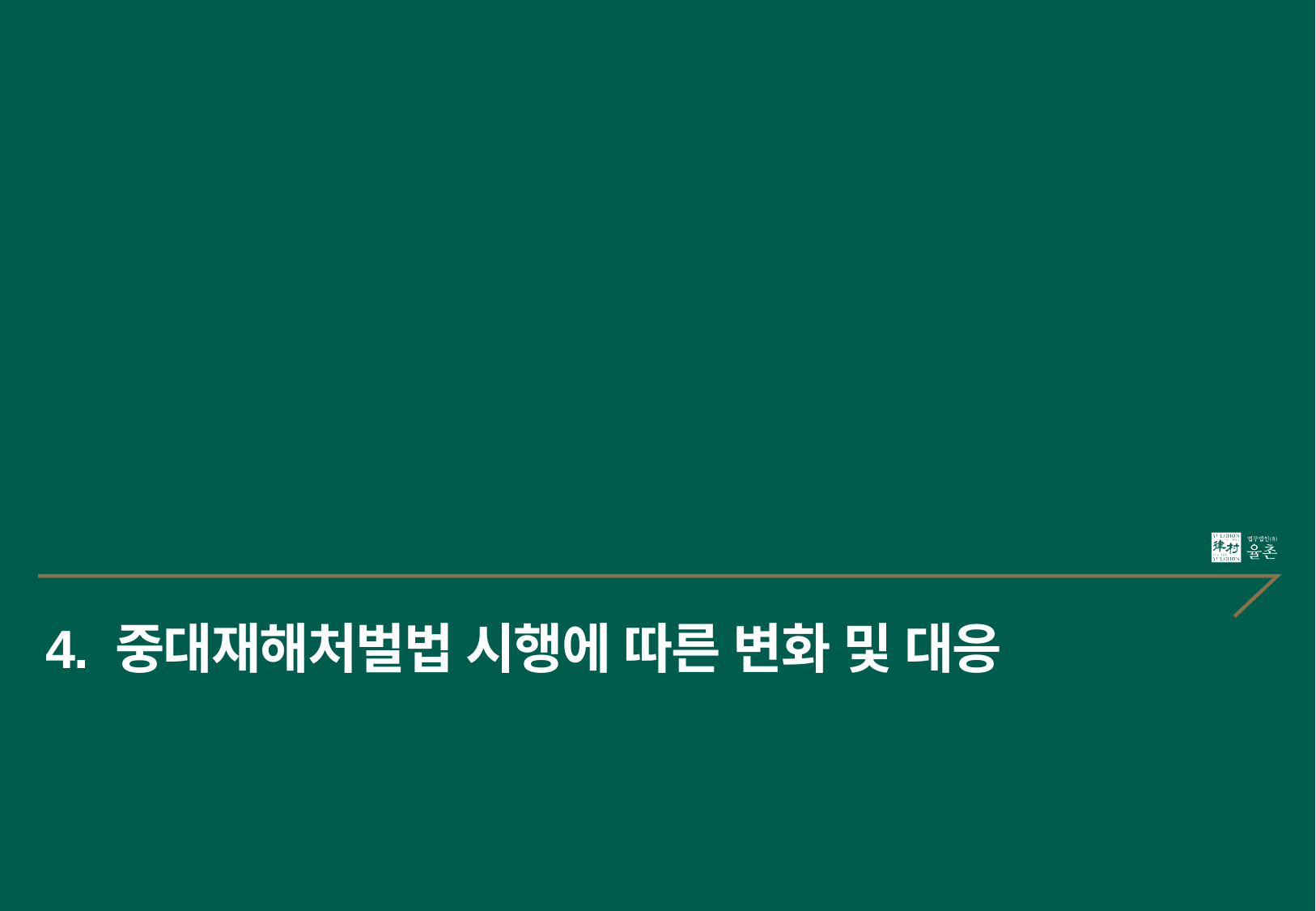

4. 중대재해처벌법 시행에 따른 변화 및 대응